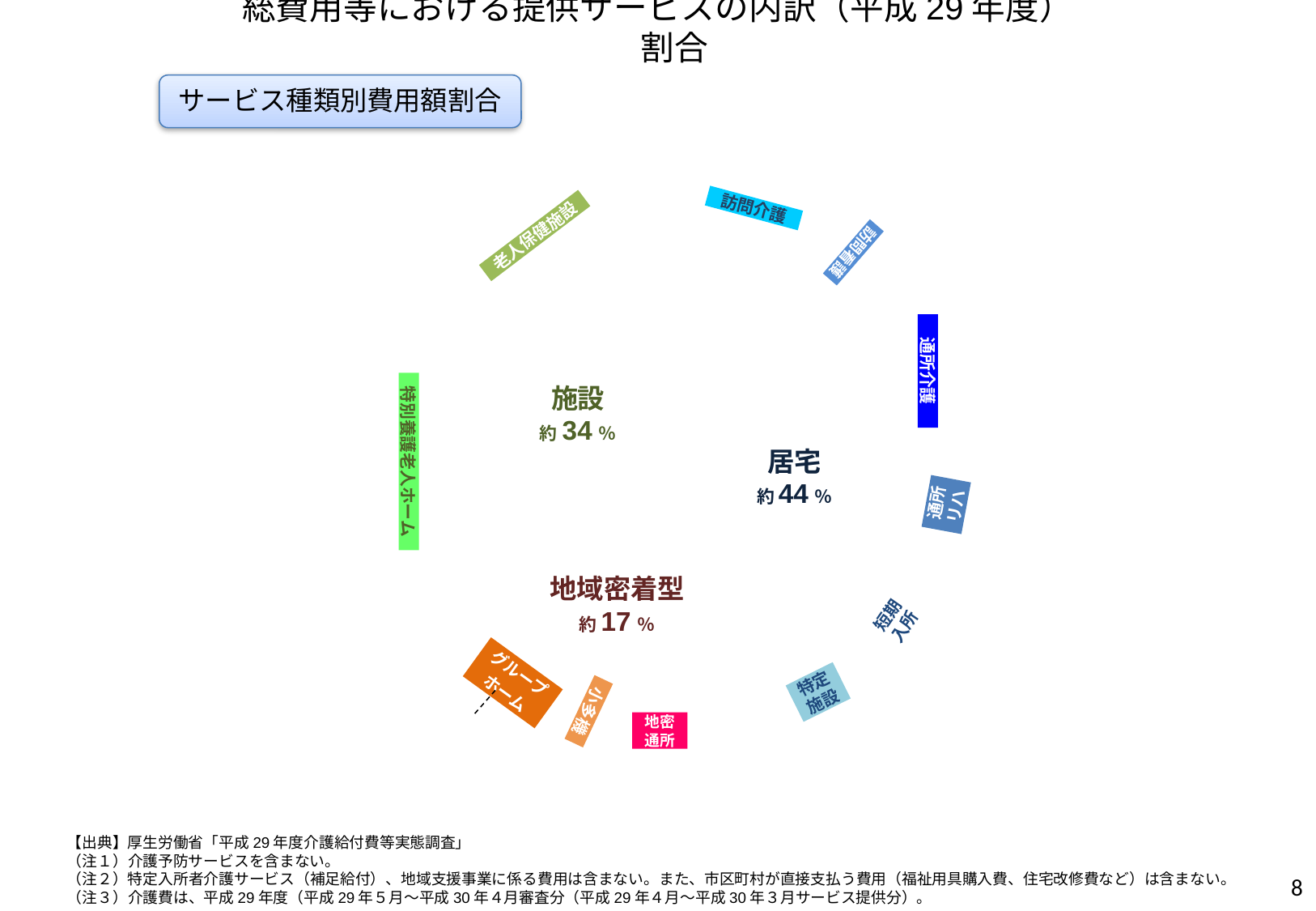

総費用等における提供サービスの内訳（平成29年度）　割合
サービス種類別費用額割合

### Chart

| Category |  | 列1 |
|---|---|---|
訪問介護
訪問看護
老人保健施設
通所介護
特別養護老人ホーム
居宅
約44％
通所
リハ
地域密着型
約17％
短期
入所
特定
施設
小多機
地密
通所
【出典】厚生労働省「平成29年度介護給付費等実態調査」
（注１）介護予防サービスを含まない。
（注２）特定入所者介護サービス（補足給付）、地域支援事業に係る費用は含まない。また、市区町村が直接支払う費用（福祉用具購入費、住宅改修費など）は含まない。
（注３）介護費は、平成29年度（平成29年５月～平成30年４月審査分（平成29年４月～平成30年３月サービス提供分）。
8